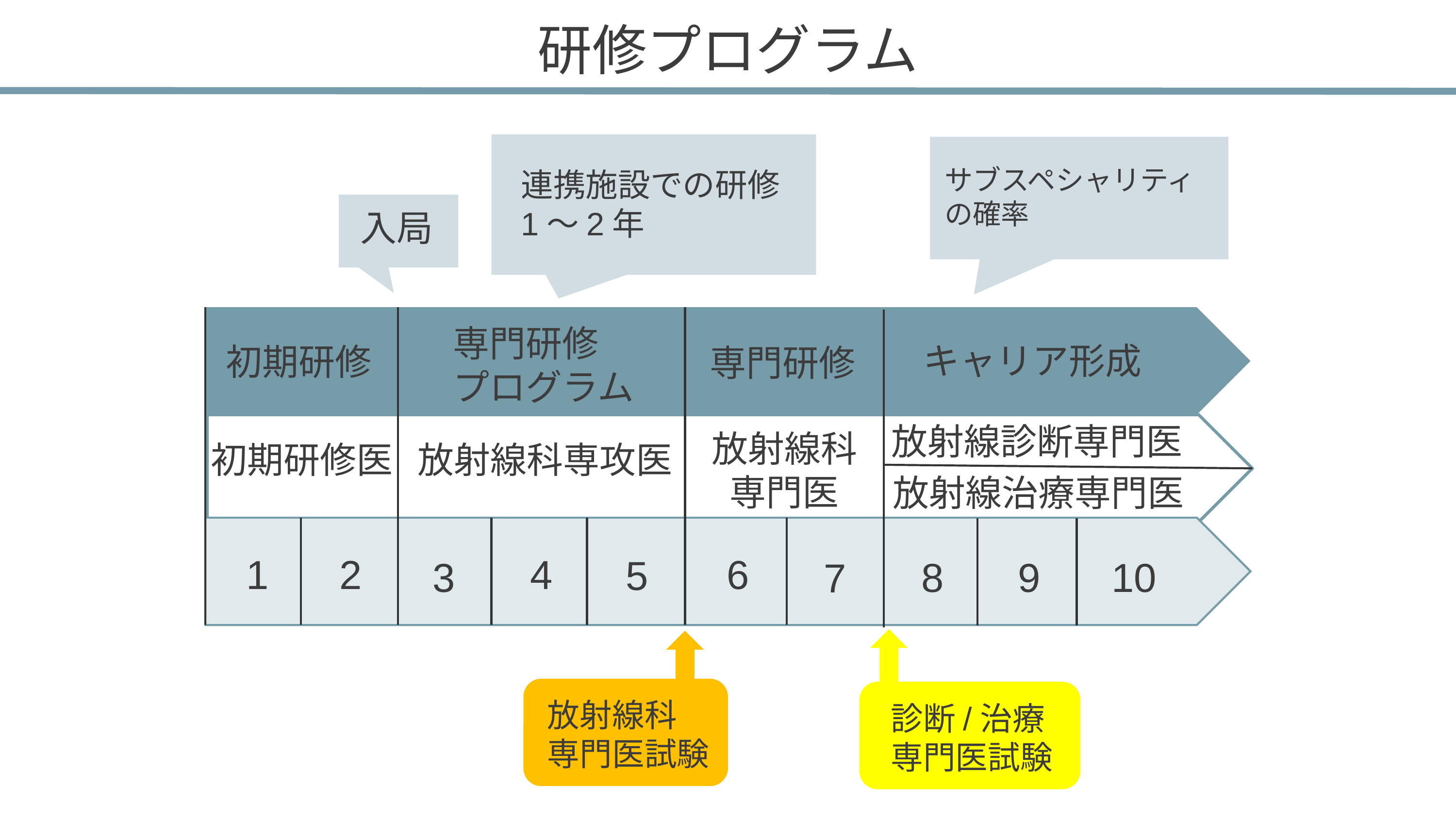

# 研修プログラム

連携施設での研修
1〜2年

サブスペシャリティの確率

入局

専門研修
プログラム
キャリア形成
初期研修
専門研修

放射線診断専門医
放射線科
専門医
初期研修医
放射線科専攻医
放射線治療専門医

2
4
6
1
5
3
8
9
10
7

放射線科
専門医試験

診断/治療
専門医試験